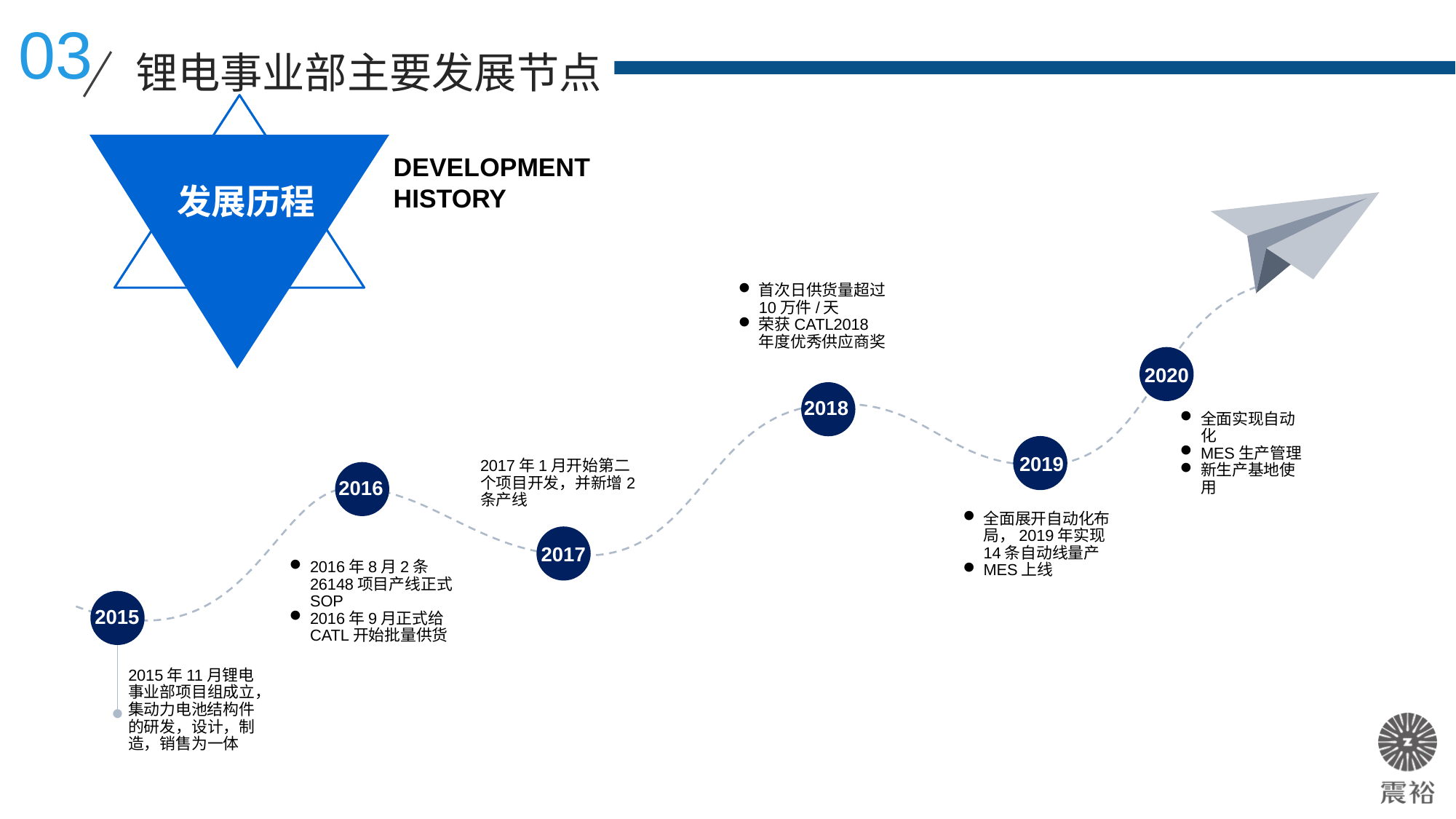

03
锂电事业部主要发展节点

DEVELOPMENT HISTORY
发展历程

首次日供货量超过10万件/天
荣获CATL2018年度优秀供应商奖

2021

2020

2018
全面实现自动化
MES生产管理
新生产基地使用

2020年规划产能能
宁波EVBC总部产能达到：日产34万支顶盖
宁波震裕新厂房建设完成：日产40万支顶盖
宁德震裕汽车部件有限公司：日产18万支铝壳
溧阳工厂投入完成：日产24万支铝壳

2019
2017年1月开始第二个项目开发，并新增2条产线

2016
全面展开自动化布局，2019年实现14条自动线量产
MES上线

2017
2016年8月2条26148项目产线正式SOP
2016年9月正式给CATL开始批量供货

2015
2015年11月锂电事业部项目组成立，集动力电池结构件的研发，设计，制造，销售为一体